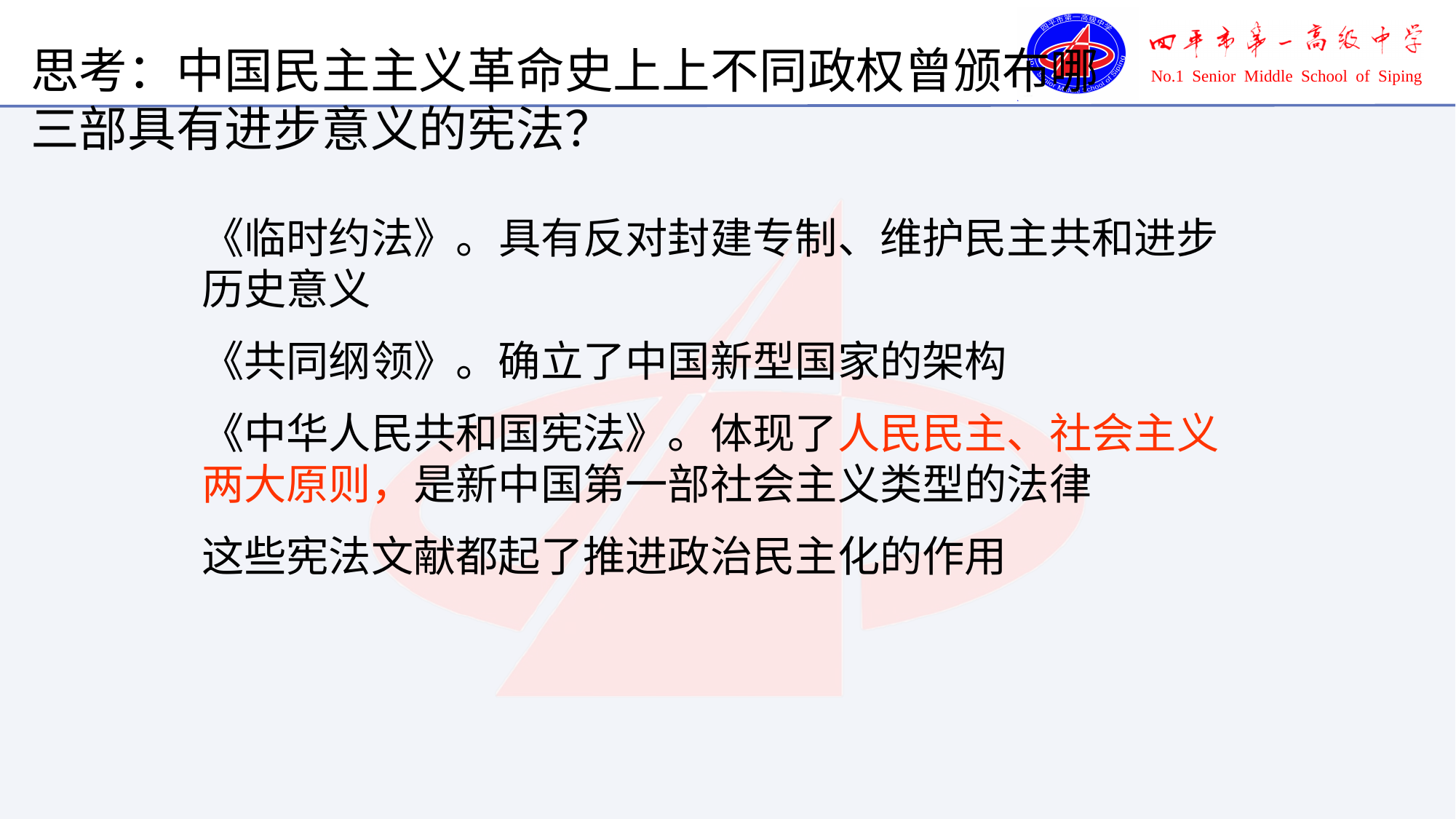

思考：中国民主主义革命史上上不同政权曾颁布哪三部具有进步意义的宪法？
《临时约法》。具有反对封建专制、维护民主共和进步历史意义
《共同纲领》。确立了中国新型国家的架构
《中华人民共和国宪法》。体现了人民民主、社会主义两大原则，是新中国第一部社会主义类型的法律
这些宪法文献都起了推进政治民主化的作用